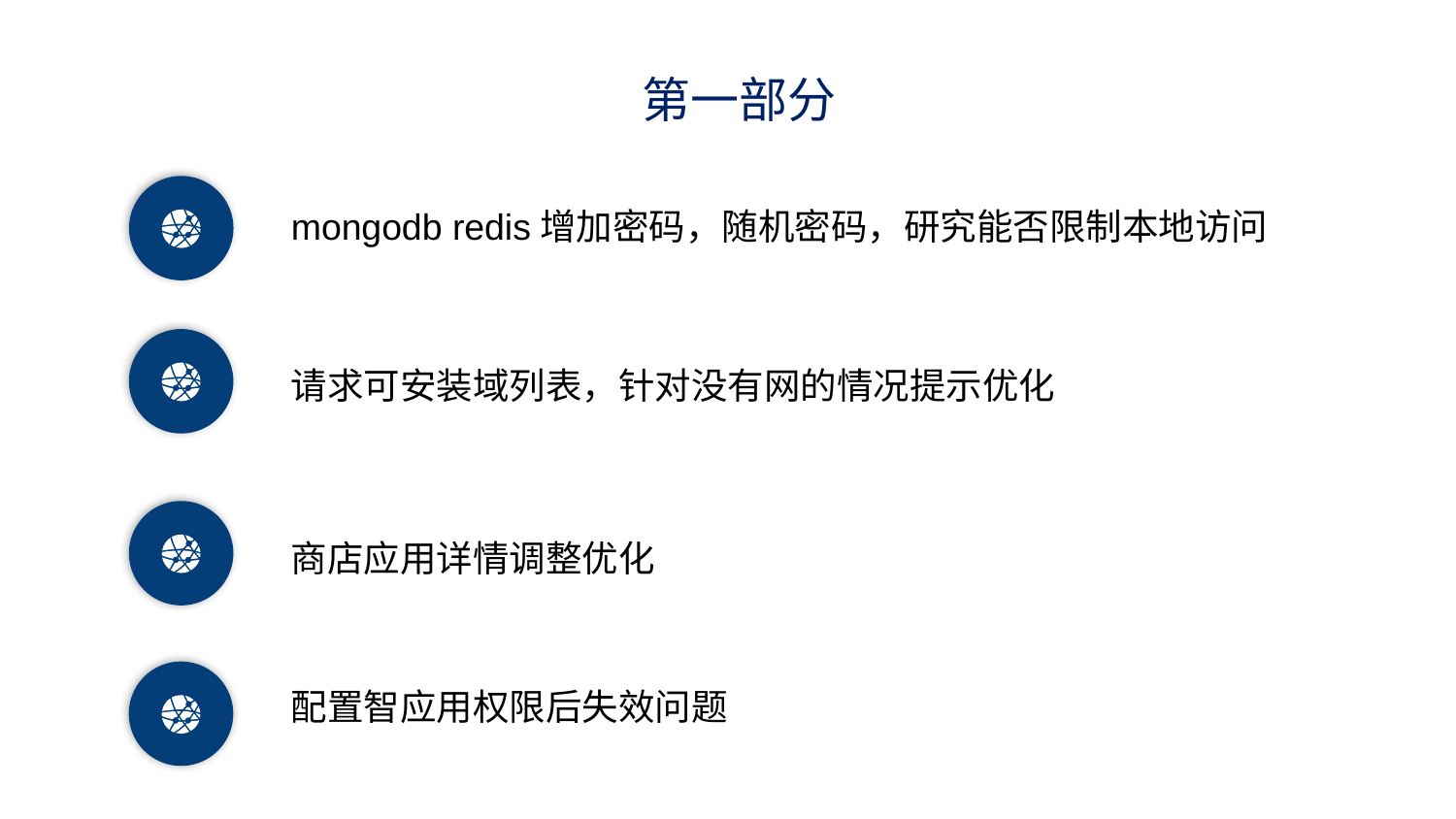

第一部分

mongodb redis增加密码，随机密码，研究能否限制本地访问

请求可安装域列表，针对没有网的情况提示优化

商店应用详情调整优化

配置智应用权限后失效问题